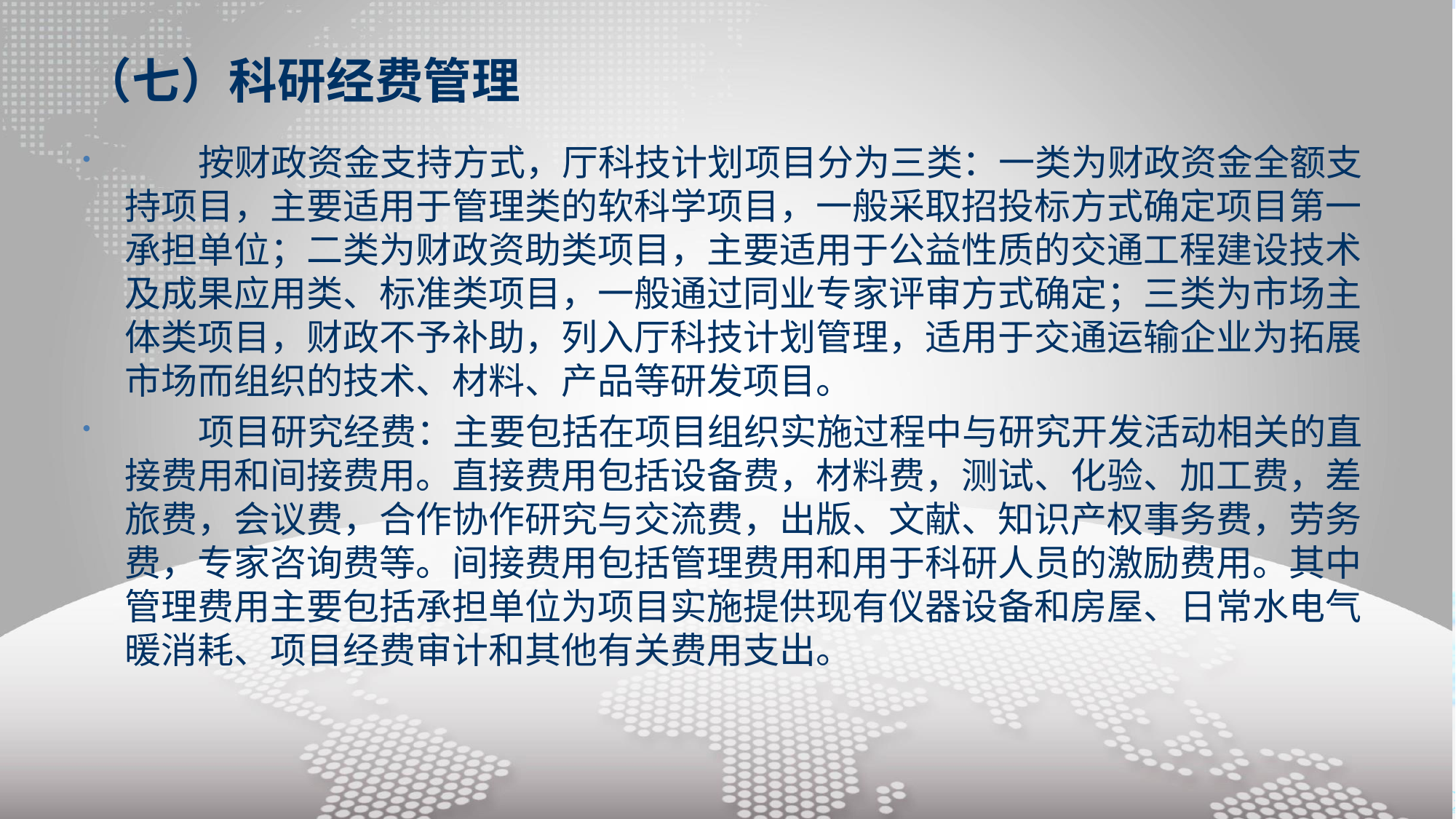

# （七）科研经费管理
        按财政资金支持方式，厅科技计划项目分为三类：一类为财政资金全额支持项目，主要适用于管理类的软科学项目，一般采取招投标方式确定项目第一承担单位；二类为财政资助类项目，主要适用于公益性质的交通工程建设技术及成果应用类、标准类项目，一般通过同业专家评审方式确定；三类为市场主体类项目，财政不予补助，列入厅科技计划管理，适用于交通运输企业为拓展市场而组织的技术、材料、产品等研发项目。
        项目研究经费：主要包括在项目组织实施过程中与研究开发活动相关的直接费用和间接费用。直接费用包括设备费，材料费，测试、化验、加工费，差旅费，会议费，合作协作研究与交流费，出版、文献、知识产权事务费，劳务费，专家咨询费等。间接费用包括管理费用和用于科研人员的激励费用。其中管理费用主要包括承担单位为项目实施提供现有仪器设备和房屋、日常水电气暖消耗、项目经费审计和其他有关费用支出。